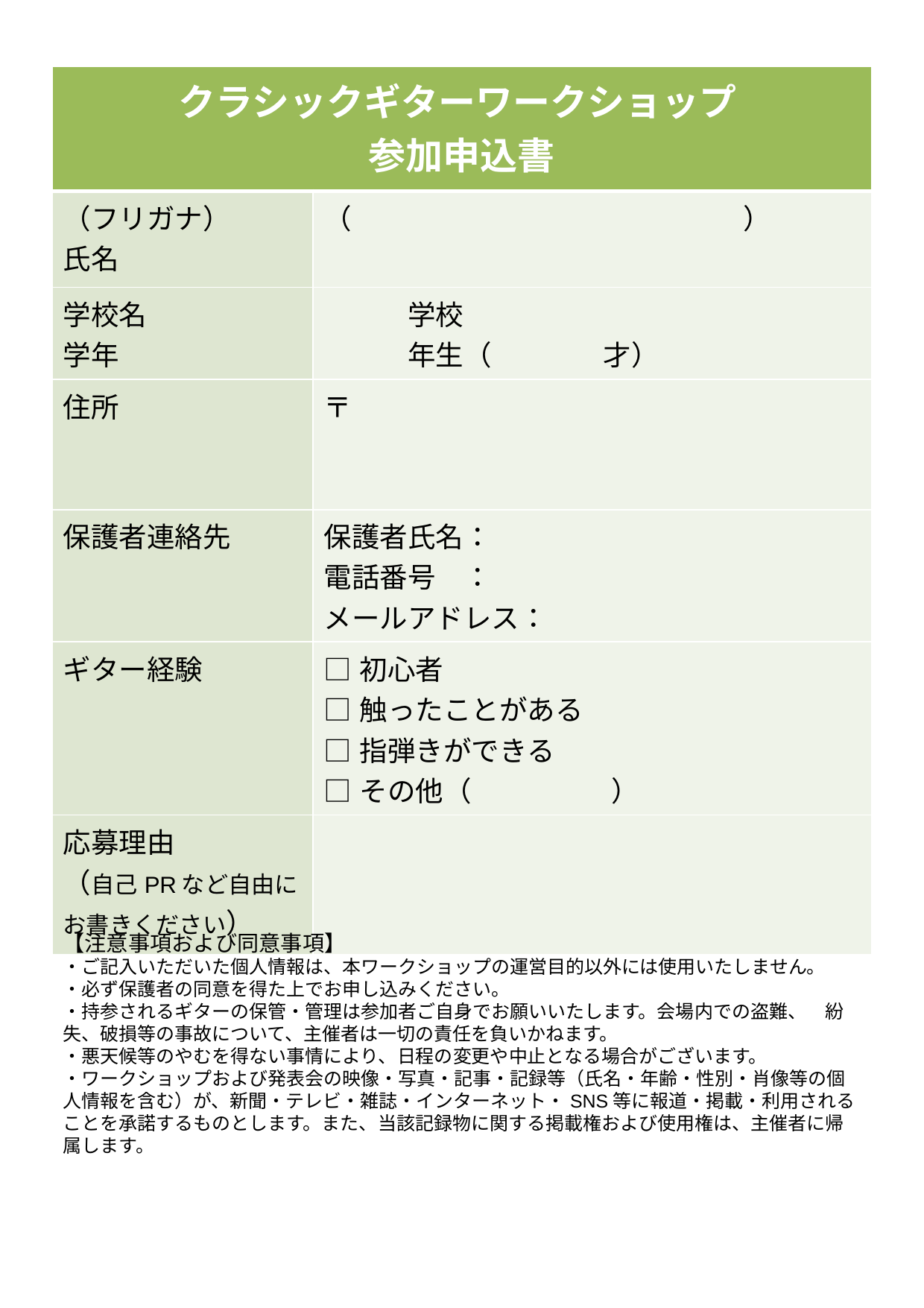

| クラシックギターワークショップ 参加申込書 |  |
| --- | --- |
| （フリガナ） 氏名 | （　　　　　　　　　　　　　　） |
| 学校名 学年 | 学校　 　　　年生（　　　　才） |
| 住所 | 〒 |
| 保護者連絡先 | 保護者氏名： 電話番号　： メールアドレス： |
| ギター経験 | □初心者 □触ったことがある □指弾きができる □その他（　　　　　） |
| 応募理由 （自己PRなど自由にお書きください） |  |
【注意事項および同意事項】
・ご記入いただいた個人情報は、本ワークショップの運営目的以外には使用いたしません。
・必ず保護者の同意を得た上でお申し込みください。
・持参されるギターの保管・管理は参加者ご自身でお願いいたします。会場内での盗難、　紛失、破損等の事故について、主催者は一切の責任を負いかねます。
・悪天候等のやむを得ない事情により、日程の変更や中止となる場合がございます。
・ワークショップおよび発表会の映像・写真・記事・記録等（氏名・年齢・性別・肖像等の個人情報を含む）が、新聞・テレビ・雑誌・インターネット・SNS等に報道・掲載・利用されることを承諾するものとします。また、当該記録物に関する掲載権および使用権は、主催者に帰属します。